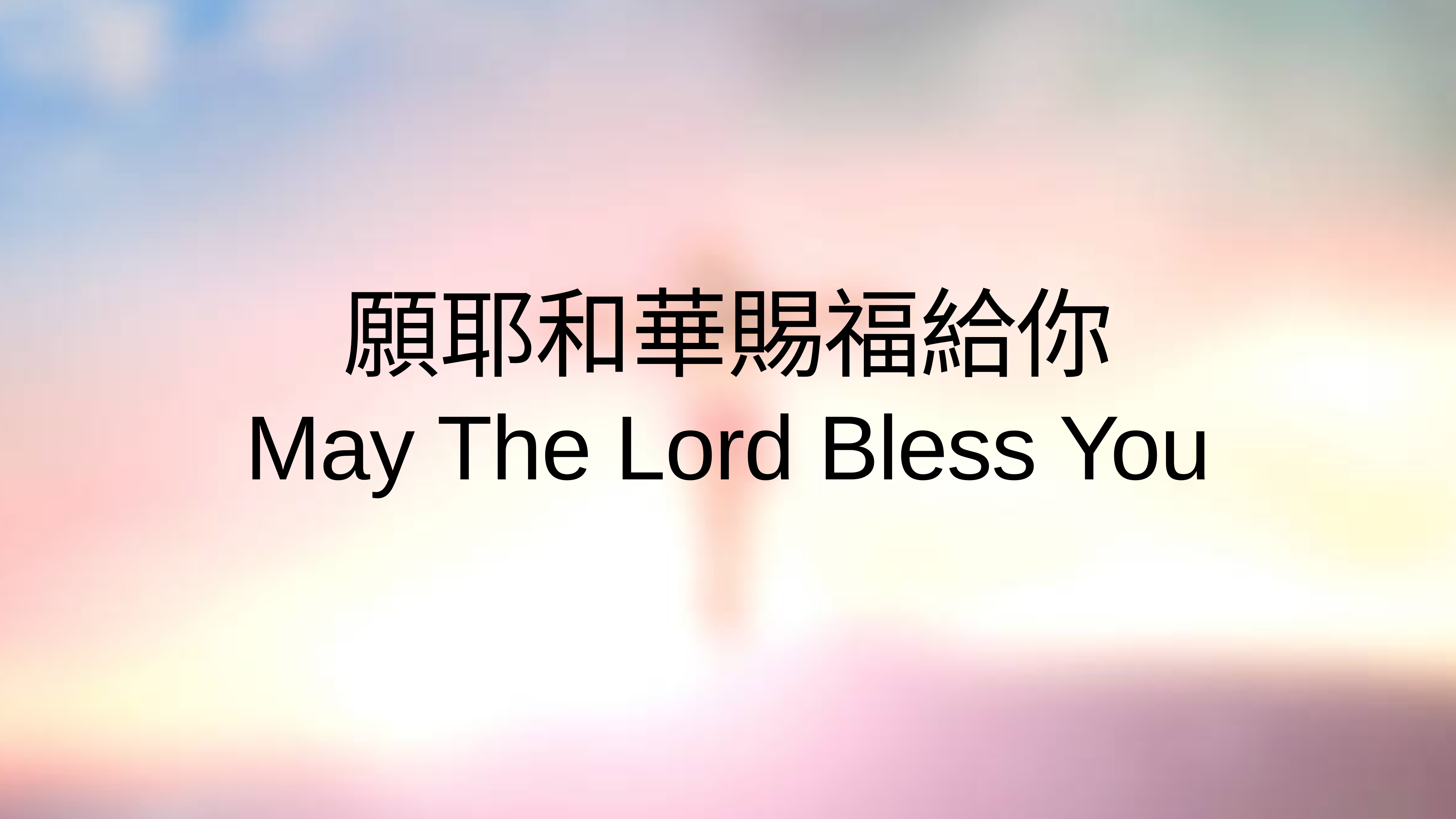

# 願耶和華賜福給你
May The Lord Bless You